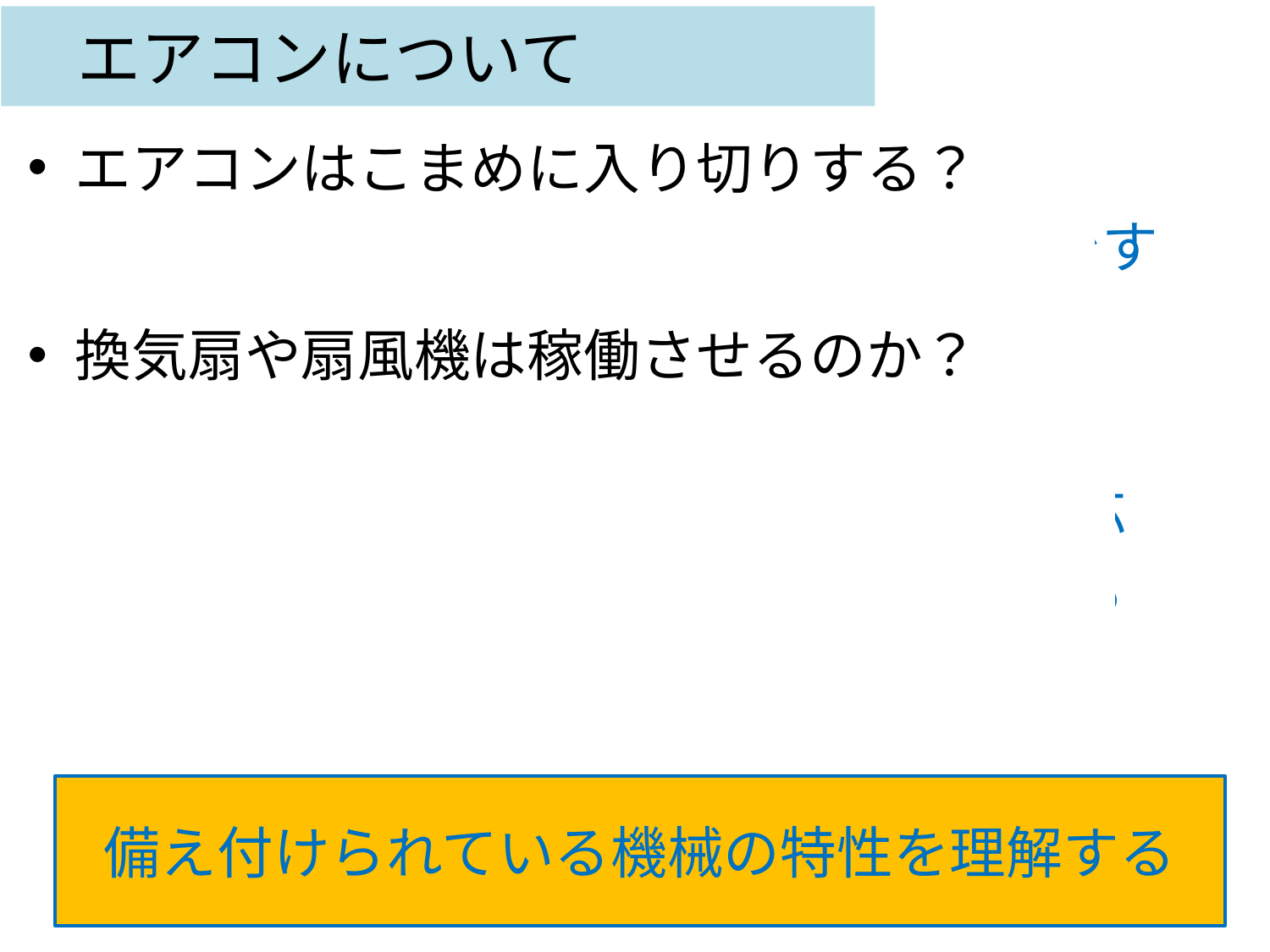

# エアコンについて
エアコンはこまめに入り切りする？
　 →　NO　弱でも連続運転がオススメです

換気扇や扇風機は稼働させるのか？
　 →　基本は稼働させておく
　　　  ただしこれも現場の状況を見て対応
　　　  エアコンは学習しやすい温度を作る
　　　  ひとつの手段

備え付けられている機械の特性を理解する